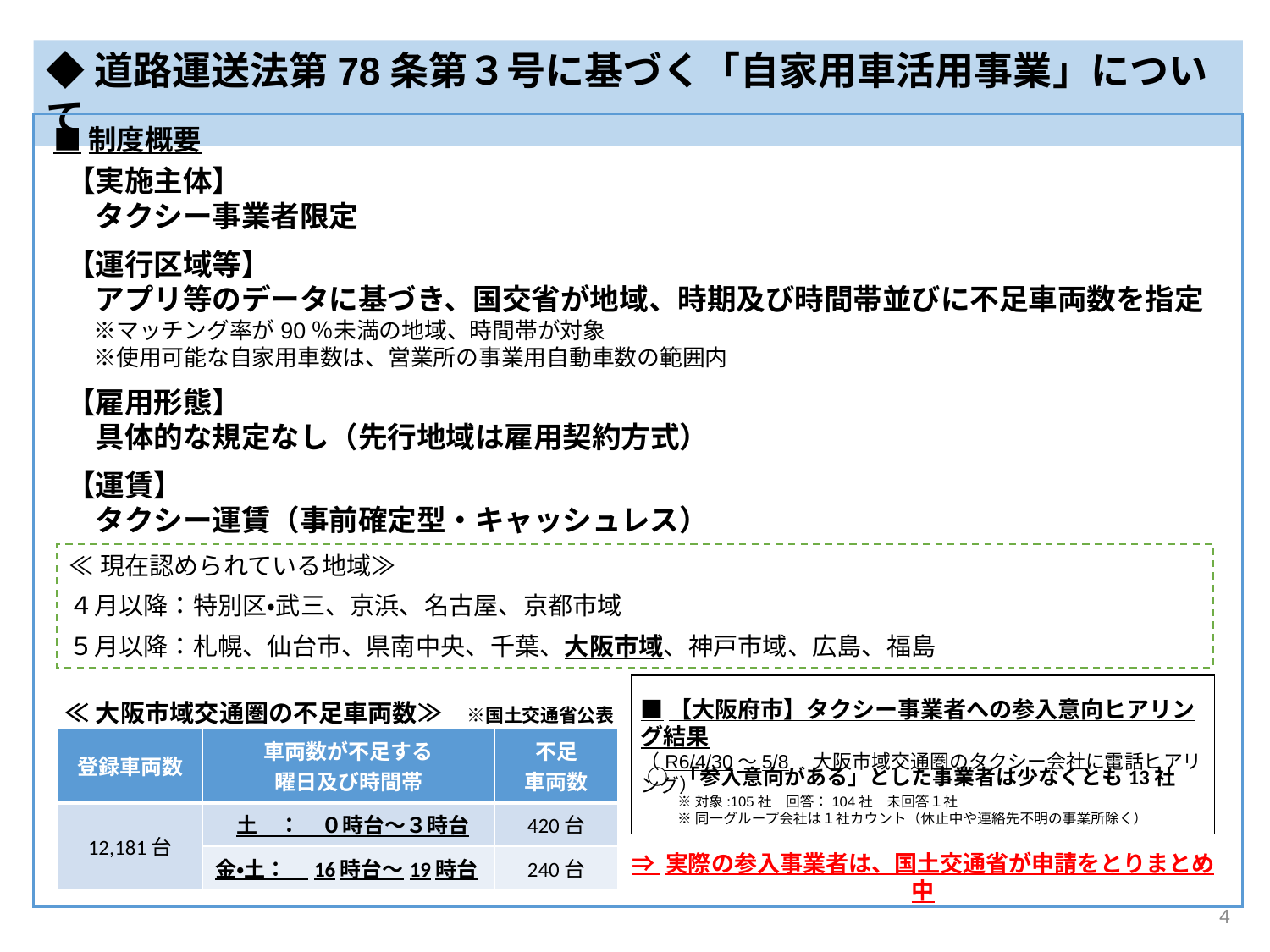

◆道路運送法第78条第３号に基づく「自家用車活用事業」について

■制度概要
【実施主体】
　タクシー事業者限定

【運行区域等】
　アプリ等のデータに基づき、国交省が地域、時期及び時間帯並びに不足車両数を指定
　 ※マッチング率が90％未満の地域、時間帯が対象
　 ※使用可能な自家用車数は、営業所の事業用自動車数の範囲内

【雇用形態】
　具体的な規定なし（先行地域は雇用契約方式）

【運賃】
　タクシー運賃（事前確定型・キャッシュレス）
≪現在認められている地域≫
４月以降：特別区・武三、京浜、名古屋、京都市域
５月以降：札幌、仙台市、県南中央、千葉、大阪市域、神戸市域、広島、福島

■【大阪府市】タクシー事業者への参入意向ヒアリング結果
（R6/4/30～5/8　大阪市域交通圏のタクシー会社に電話ヒアリング）
≪大阪市域交通圏の不足車両数≫　※国土交通省公表
| 登録車両数 | 車両数が不足する 曜日及び時間帯 | 不足 車両数 |
| --- | --- | --- |
| 12,181台 | 土　：　０時台～３時台 | 420台 |
| 仙台市　2,245台 （仙台市） | 金・土：　16時台～19時台 | 240台 |
○ 「参入意向がある」とした事業者は少なくとも13社
※対象:105社　回答：104社　未回答１社
※同一グループ会社は１社カウント（休止中や連絡先不明の事業所除く）
⇒ 実際の参入事業者は、国土交通省が申請をとりまとめ中
4